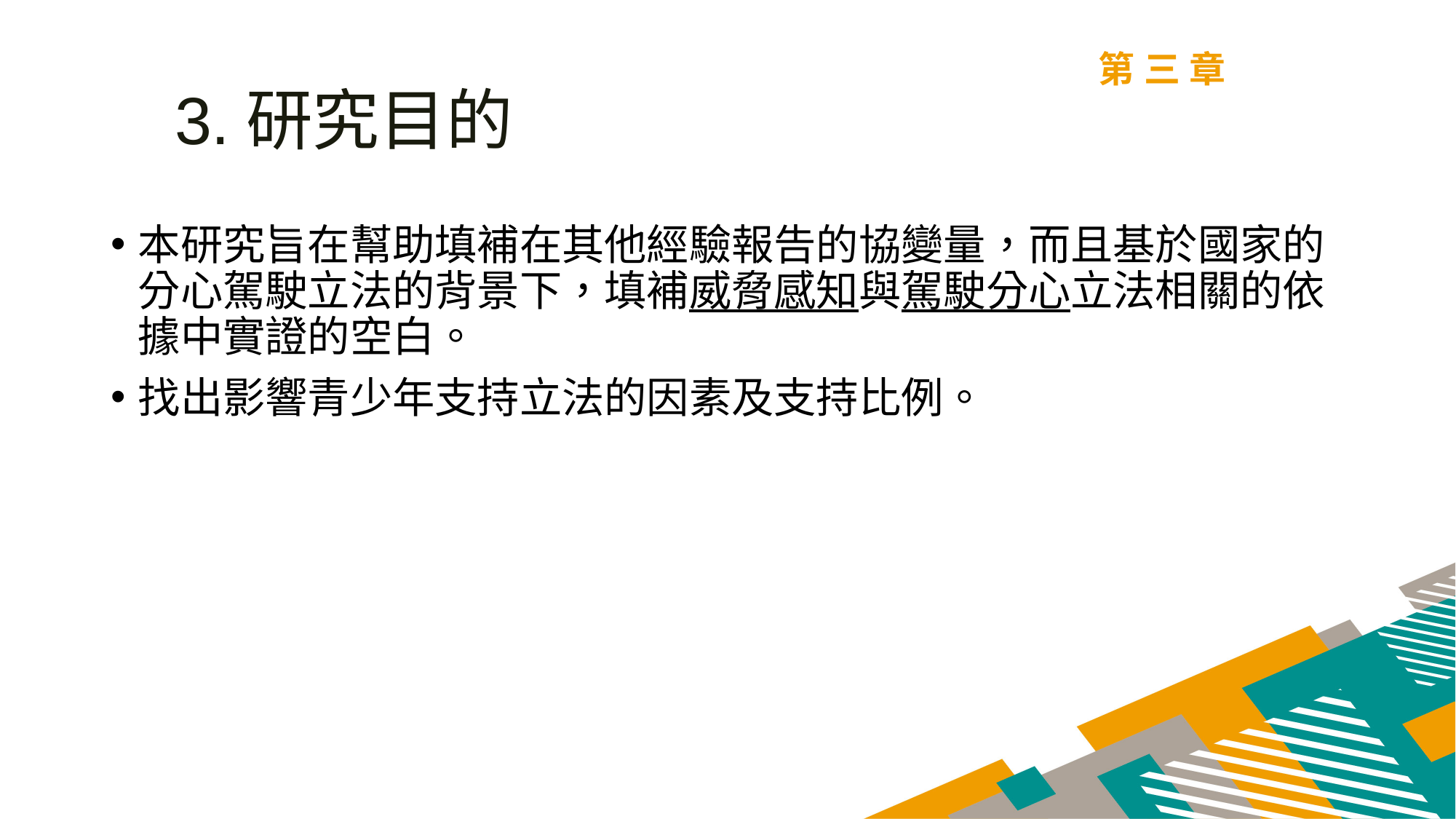

第三章
3.研究目的
本研究旨在幫助填補在其他經驗報告的協變量，而且基於國家的分心駕駛立法的背景下，填補威脅感知與駕駛分心立法相關的依據中實證的空白。
找出影響青少年支持立法的因素及支持比例。